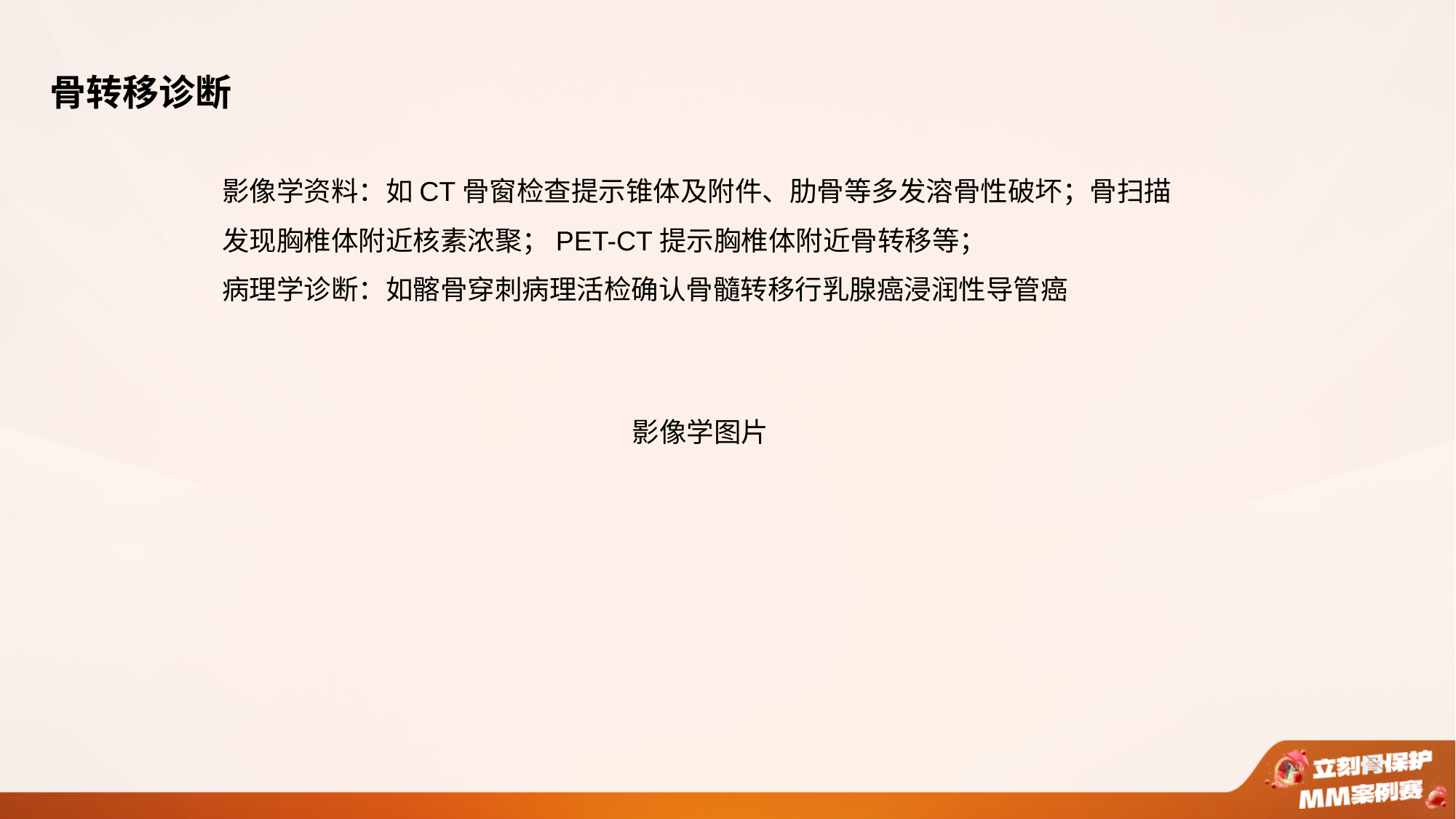

骨转移诊断
影像学资料：如CT骨窗检查提示锥体及附件、肋骨等多发溶骨性破坏；骨扫描发现胸椎体附近核素浓聚；PET-CT提示胸椎体附近骨转移等；
病理学诊断：如髂骨穿刺病理活检确认骨髓转移行乳腺癌浸润性导管癌
影像学图片